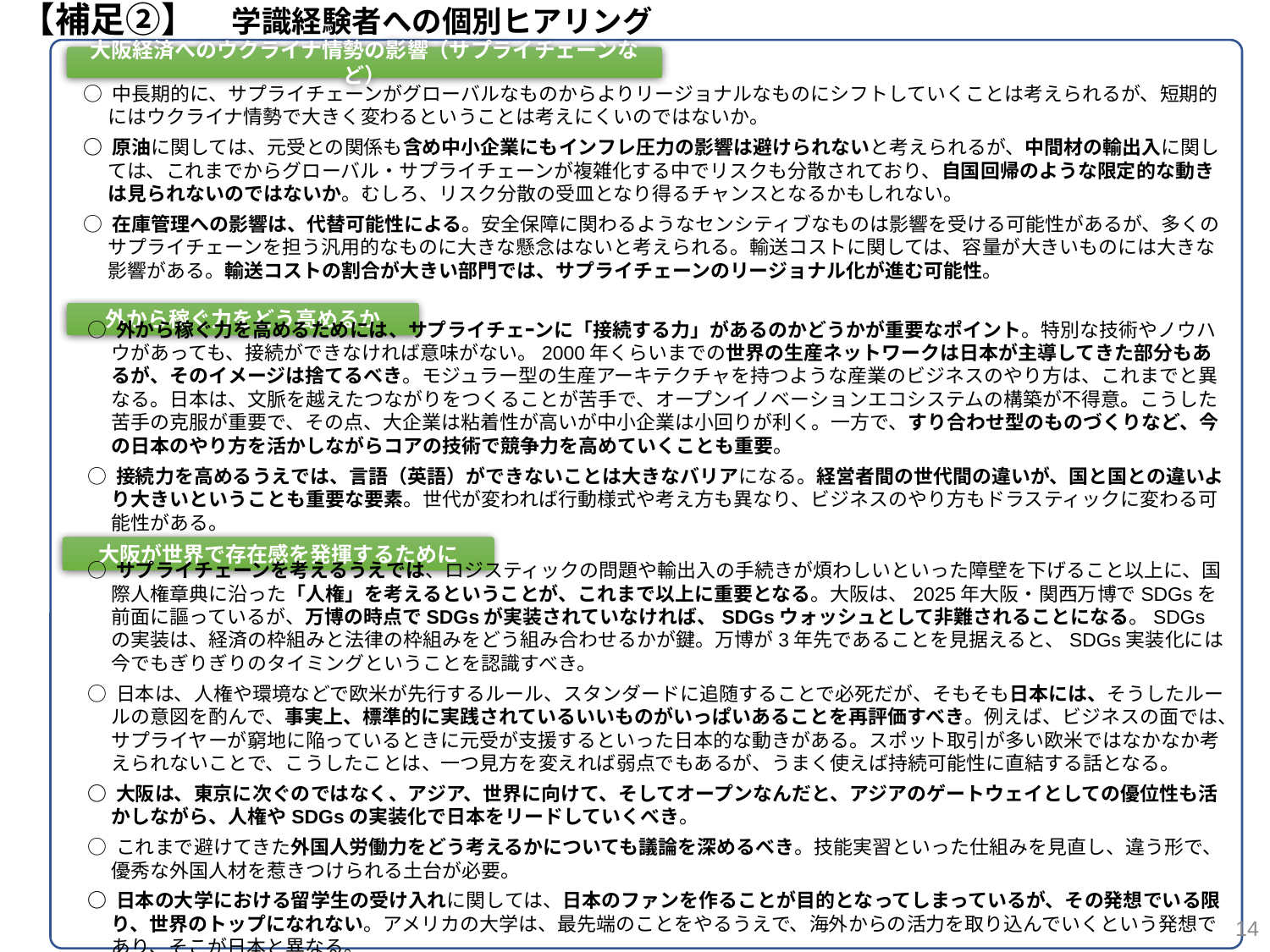

【補足②】　学識経験者への個別ヒアリング

大阪経済へのウクライナ情勢の影響（サプライチェーンなど）
○ 中長期的に、サプライチェーンがグローバルなものからよりリージョナルなものにシフトしていくことは考えられるが、短期的にはウクライナ情勢で大きく変わるということは考えにくいのではないか。
○ 原油に関しては、元受との関係も含め中小企業にもインフレ圧力の影響は避けられないと考えられるが、中間材の輸出入に関しては、これまでからグローバル・サプライチェーンが複雑化する中でリスクも分散されており、自国回帰のような限定的な動きは見られないのではないか。むしろ、リスク分散の受皿となり得るチャンスとなるかもしれない。
○ 在庫管理への影響は、代替可能性による。安全保障に関わるようなセンシティブなものは影響を受ける可能性があるが、多くのサプライチェーンを担う汎用的なものに大きな懸念はないと考えられる。輸送コストに関しては、容量が大きいものには大きな影響がある。輸送コストの割合が大きい部門では、サプライチェーンのリージョナル化が進む可能性。
外から稼ぐ力をどう高めるか
○ 外から稼ぐ力を高めるためには、サプライチェｰンに「接続する力」があるのかどうかが重要なポイント。特別な技術やノウハウがあっても、接続ができなければ意味がない。2000年くらいまでの世界の生産ネットワークは日本が主導してきた部分もあるが、そのイメージは捨てるべき。モジュラー型の生産アーキテクチャを持つような産業のビジネスのやり方は、これまでと異なる。日本は、文脈を越えたつながりをつくることが苦手で、オープンイノベーションエコシステムの構築が不得意。こうした苦手の克服が重要で、その点、大企業は粘着性が高いが中小企業は小回りが利く。一方で、すり合わせ型のものづくりなど、今の日本のやり方を活かしながらコアの技術で競争力を高めていくことも重要。
○ 接続力を高めるうえでは、言語（英語）ができないことは大きなバリアになる。経営者間の世代間の違いが、国と国との違いより大きいということも重要な要素。世代が変われば行動様式や考え方も異なり、ビジネスのやり方もドラスティックに変わる可能性がある。
大阪が世界で存在感を発揮するために
○ サプライチェーンを考えるうえでは、ロジスティックの問題や輸出入の手続きが煩わしいといった障壁を下げること以上に、国際人権章典に沿った「人権」を考えるということが、これまで以上に重要となる。大阪は、2025年大阪・関西万博でSDGsを前面に謳っているが、万博の時点でSDGsが実装されていなければ、SDGsウォッシュとして非難されることになる。SDGsの実装は、経済の枠組みと法律の枠組みをどう組み合わせるかが鍵。万博が3年先であることを見据えると、SDGs実装化には今でもぎりぎりのタイミングということを認識すべき。
○ 日本は、人権や環境などで欧米が先行するルール、スタンダードに追随することで必死だが、そもそも日本には、そうしたルールの意図を酌んで、事実上、標準的に実践されているいいものがいっぱいあることを再評価すべき。例えば、ビジネスの面では、サプライヤーが窮地に陥っているときに元受が支援するといった日本的な動きがある。スポット取引が多い欧米ではなかなか考えられないことで、こうしたことは、一つ見方を変えれば弱点でもあるが、うまく使えば持続可能性に直結する話となる。
○ 大阪は、東京に次ぐのではなく、アジア、世界に向けて、そしてオープンなんだと、アジアのゲートウェイとしての優位性も活かしながら、人権やSDGsの実装化で日本をリードしていくべき。
○ これまで避けてきた外国人労働力をどう考えるかについても議論を深めるべき。技能実習といった仕組みを見直し、違う形で、優秀な外国人材を惹きつけられる土台が必要。
○ 日本の大学における留学生の受け入れに関しては、日本のファンを作ることが目的となってしまっているが、その発想でいる限り、世界のトップになれない。アメリカの大学は、最先端のことをやるうえで、海外からの活力を取り込んでいくという発想であり、そこが日本と異なる。
14